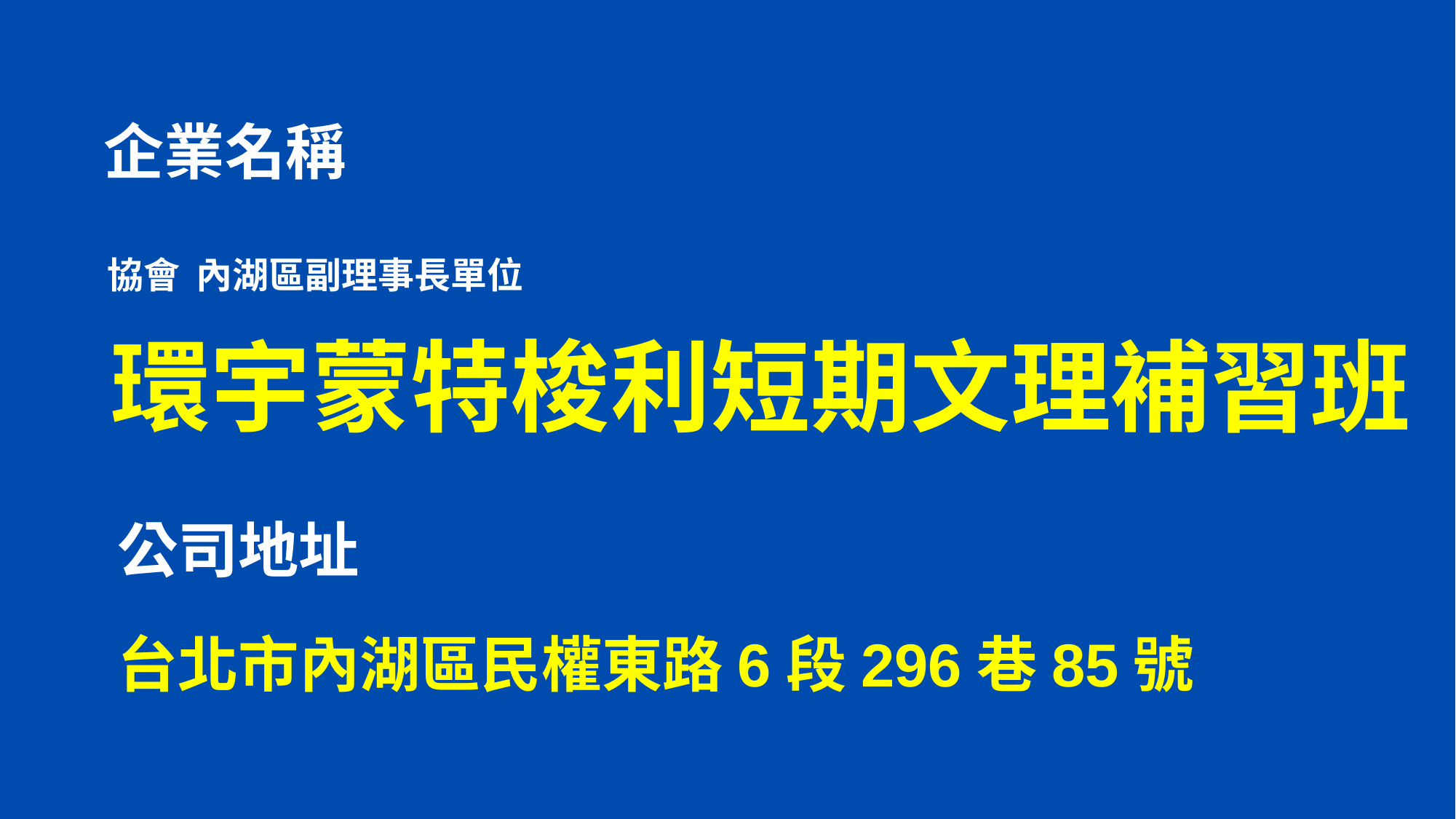

企業名稱
協會  內湖區副理事長單位
環宇蒙特梭利短期文理補習班
公司地址
台北市內湖區民權東路6段296巷85號